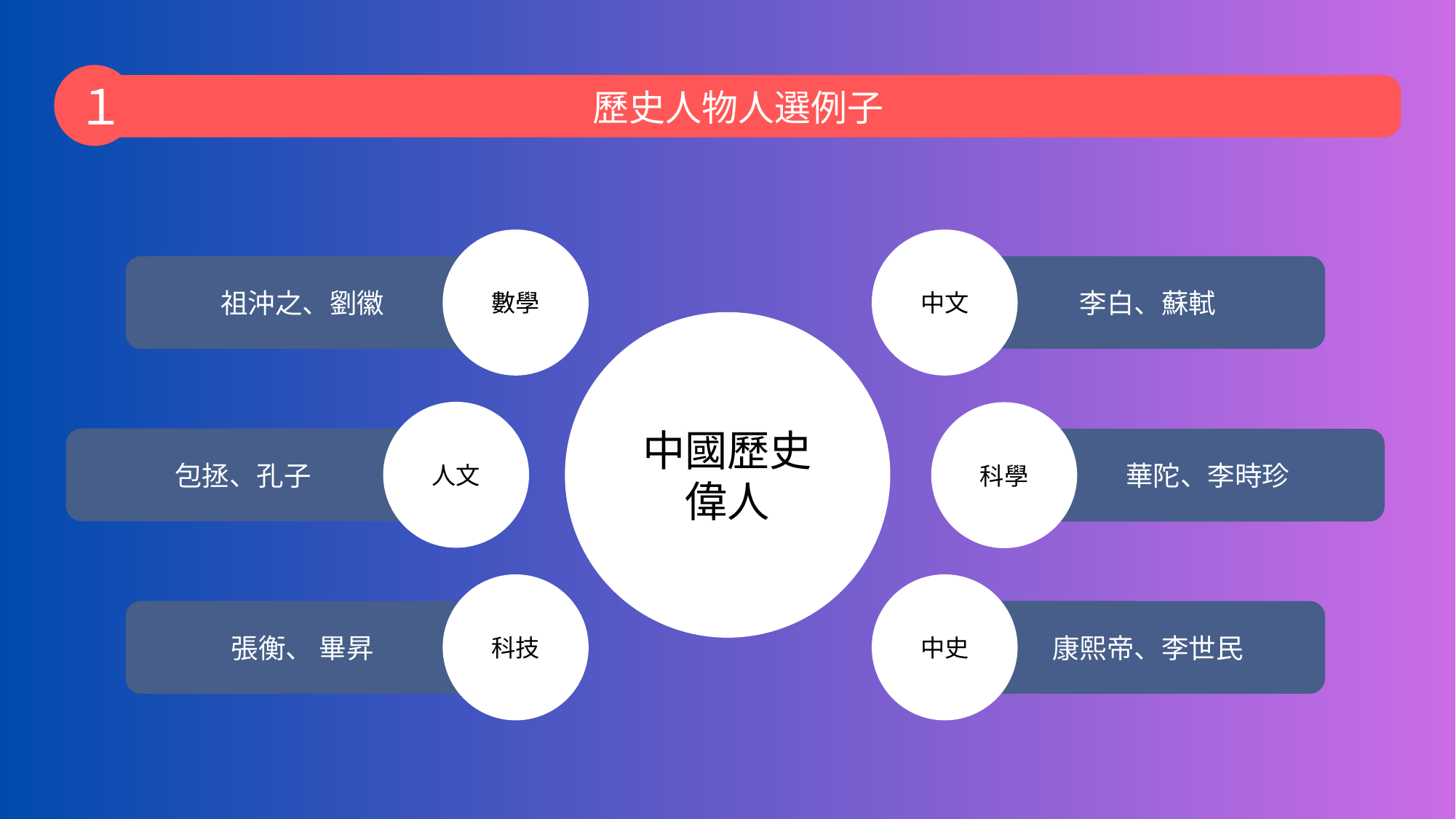

１
歷史人物人選例子
數學
中文
祖沖之、劉徽
李白、蘇軾

中國歷史偉人
人文
科學
包拯、孔子
華陀、李時珍
科技
中史
張衡、 畢昇
康熙帝、李世民